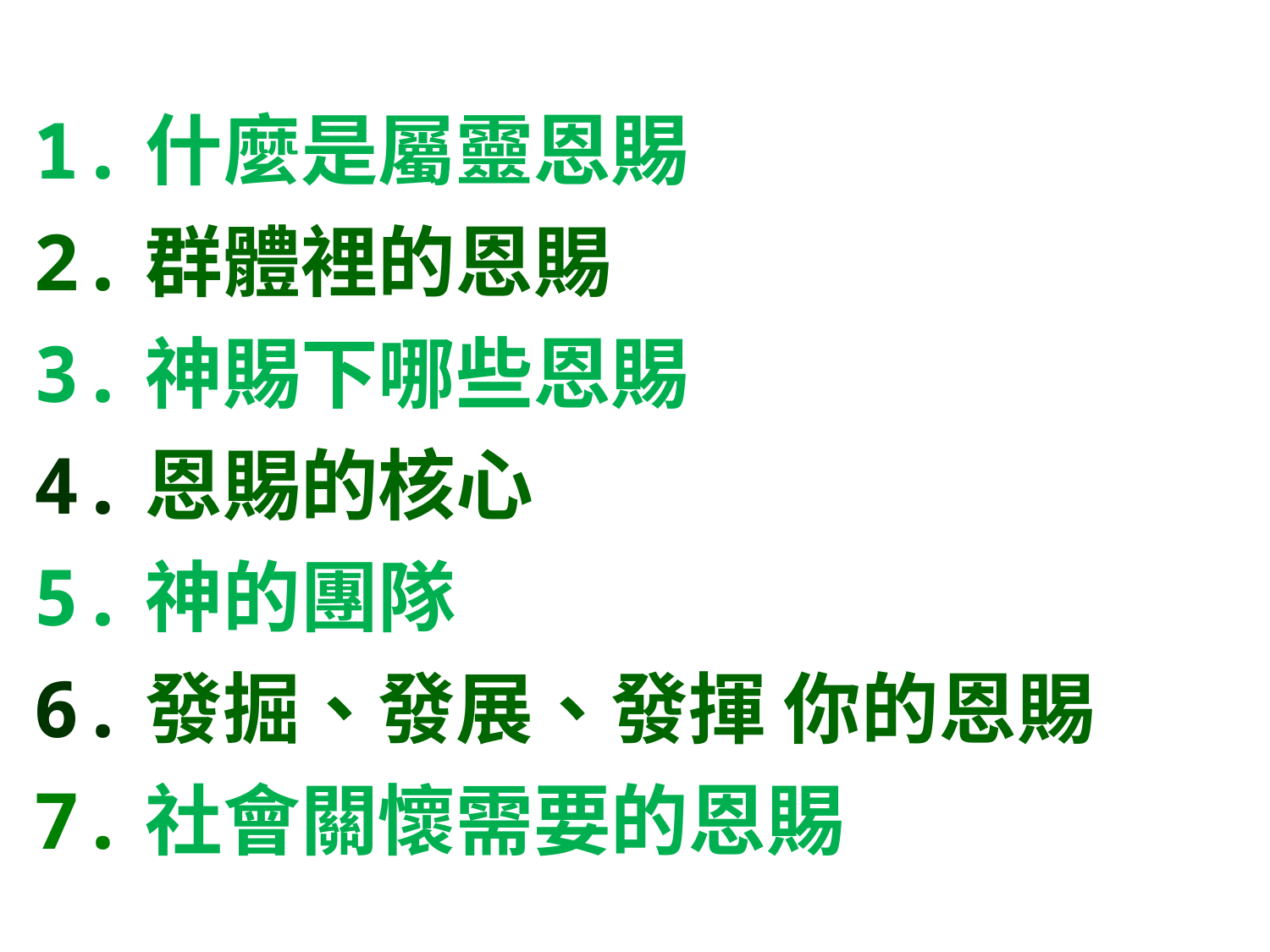

# 1.什麼是屬靈恩賜 2.群體裡的恩賜 3.神賜下哪些恩賜 4.恩賜的核心 5.神的團隊 6.發掘、發展、發揮 你的恩賜 7.社會關懷需要的恩賜